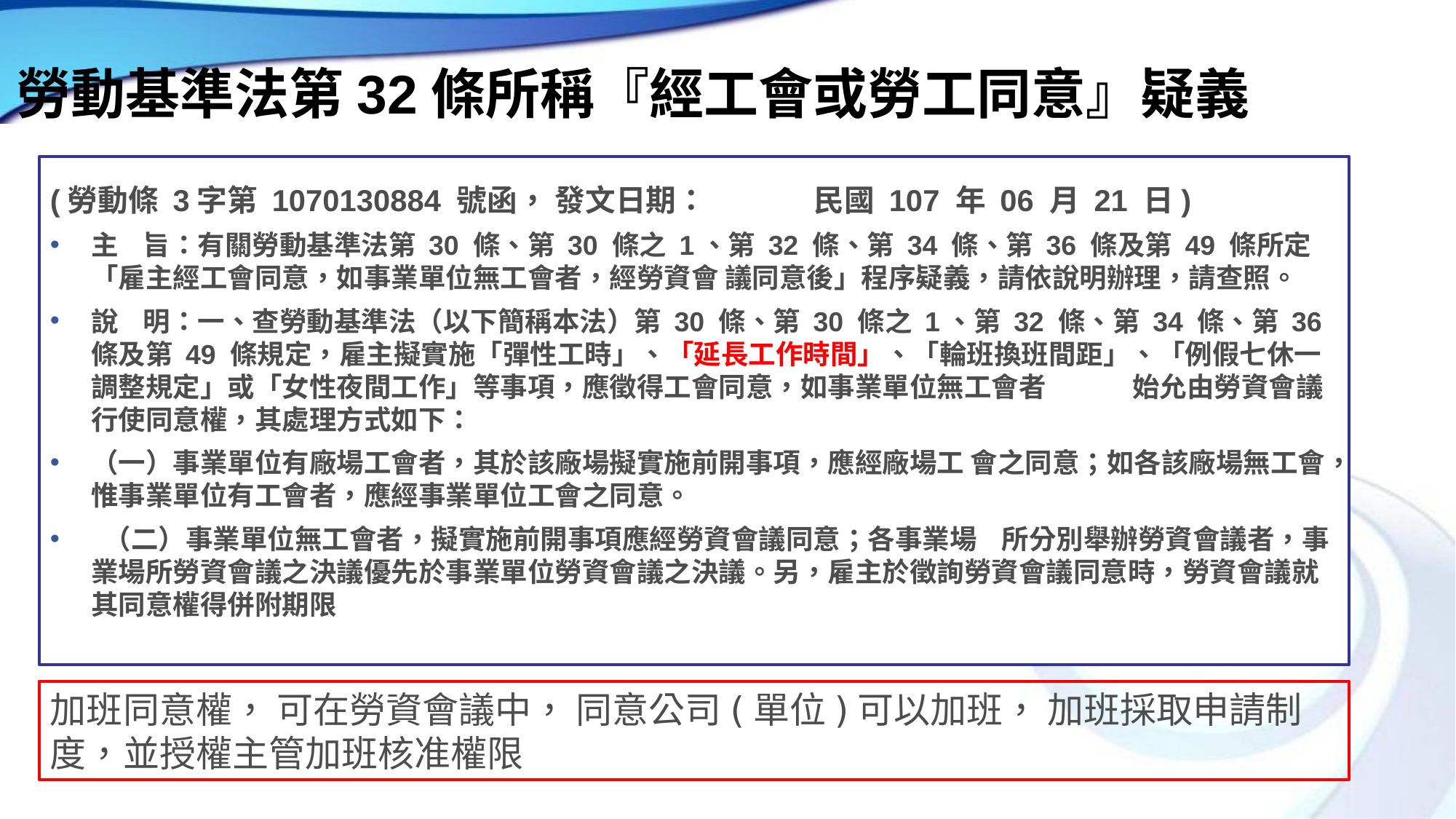

# 勞動基準法第32條所稱『經工會或勞工同意』疑義
(勞動條 3字第 1070130884 號函， 發文日期：	民國 107 年 06 月 21 日)
主    旨：有關勞動基準法第 30 條、第 30 條之 1、第 32 條、第 34 條、第 36 條及第 49 條所定「雇主經工會同意，如事業單位無工會者，經勞資會 議同意後」程序疑義，請依說明辦理，請查照。
說    明：一、查勞動基準法（以下簡稱本法）第 30 條、第 30 條之 1、第 32 條、第 34 條、第 36 條及第 49 條規定，雇主擬實施「彈性工時」、「延長工作時間」、「輪班換班間距」、「例假七休一調整規定」或「女性夜間工作」等事項，應徵得工會同意，如事業單位無工會者              始允由勞資會議行使同意權，其處理方式如下：
（一）事業單位有廠場工會者，其於該廠場擬實施前開事項，應經廠場工 會之同意；如各該廠場無工會，惟事業單位有工會者，應經事業單位工會之同意。
 （二）事業單位無工會者，擬實施前開事項應經勞資會議同意；各事業場    所分別舉辦勞資會議者，事業場所勞資會議之決議優先於事業單位勞資會議之決議。另，雇主於徵詢勞資會議同意時，勞資會議就其同意權得併附期限
加班同意權， 可在勞資會議中， 同意公司(單位)可以加班， 加班採取申請制度，並授權主管加班核准權限